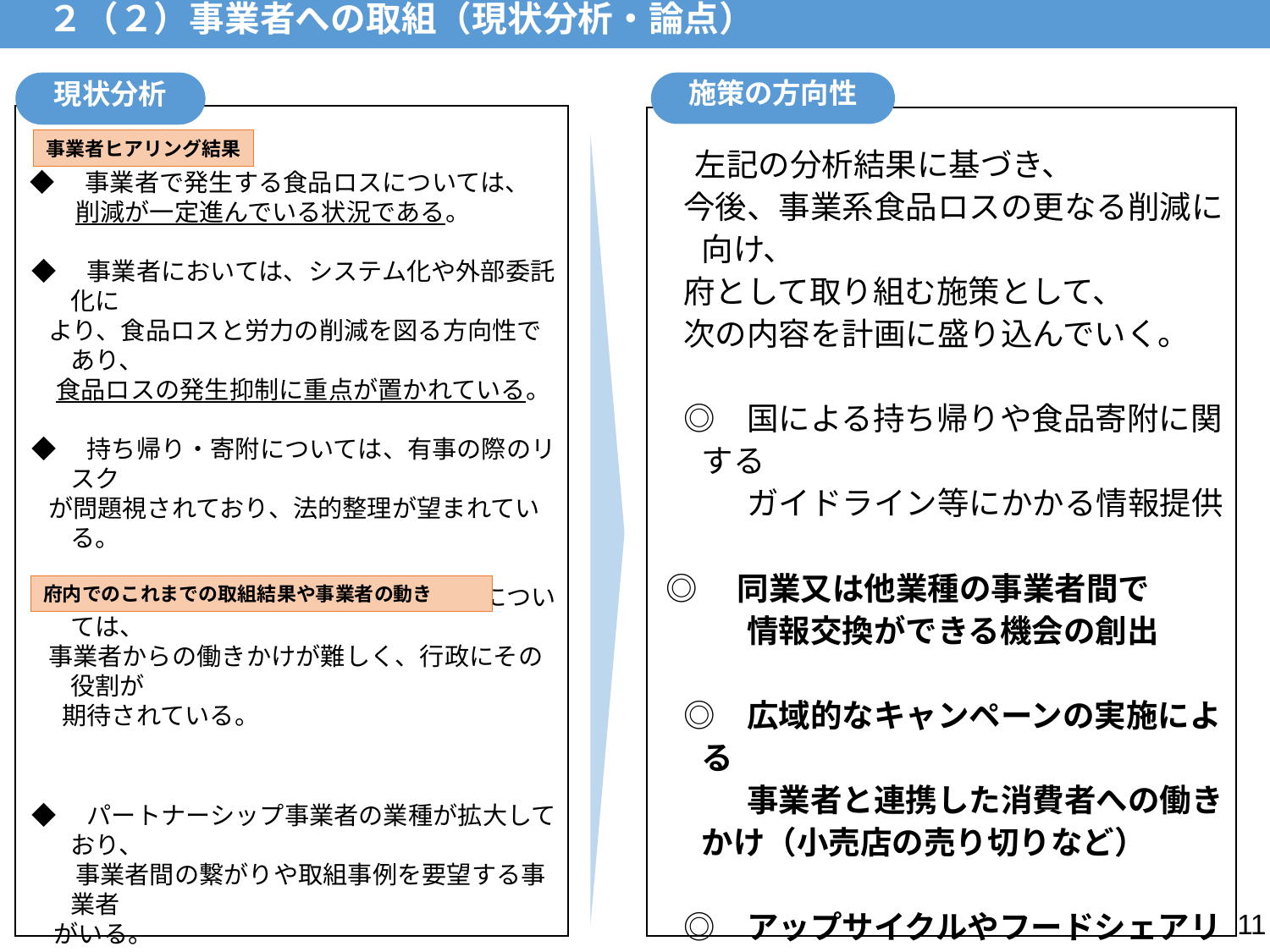

２（２）事業者への取組（現状分析・論点）
現状分析
施策の方向性

  ◆　事業者で発生する食品ロスについては、
　 　削減が一定進んでいる状況である。
  ◆　事業者においては、システム化や外部委託化に
    より、食品ロスと労力の削減を図る方向性であり、
　  食品ロスの発生抑制に重点が置かれている。
  ◆　持ち帰り・寄附については、有事の際のリスク
    が問題視されており、法的整理が望まれている。
  ◆　消費者（顧客）行動による食品ロスについては、
    事業者からの働きかけが難しく、行政にその役割が
 　 期待されている。

  ◆　パートナーシップ事業者の業種が拡大しており、
　 　事業者間の繋がりや取組事例を要望する事業者
     がいる。

  ◆ アップサイクルやフードシェアリングによる未利用食品
     の有効活用を実践する事業者との連携が多くある。

  ◆ 「てまえどり」等の小売店での売り切りは、府民の
     取組意向が高く、府の取組でも一定の効果が認め
     られている。

 　左記の分析結果に基づき、
　今後、事業系食品ロスの更なる削減に向け、
　府として取り組む施策として、
　次の内容を計画に盛り込んでいく。

　◎　国による持ち帰りや食品寄附に関する
　　　ガイドライン等にかかる情報提供

  ◎　同業又は他業種の事業者間で
　　　情報交換ができる機会の創出

　◎　広域的なキャンペーンの実施による
　　　事業者と連携した消費者への働きかけ（小売店の売り切りなど）

　◎　アップサイクルやフードシェアリングに
　　　よる未利用食品の有効活用の拡大
　　　支援

事業者ヒアリング結果

府内でのこれまでの取組結果や事業者の動き
11